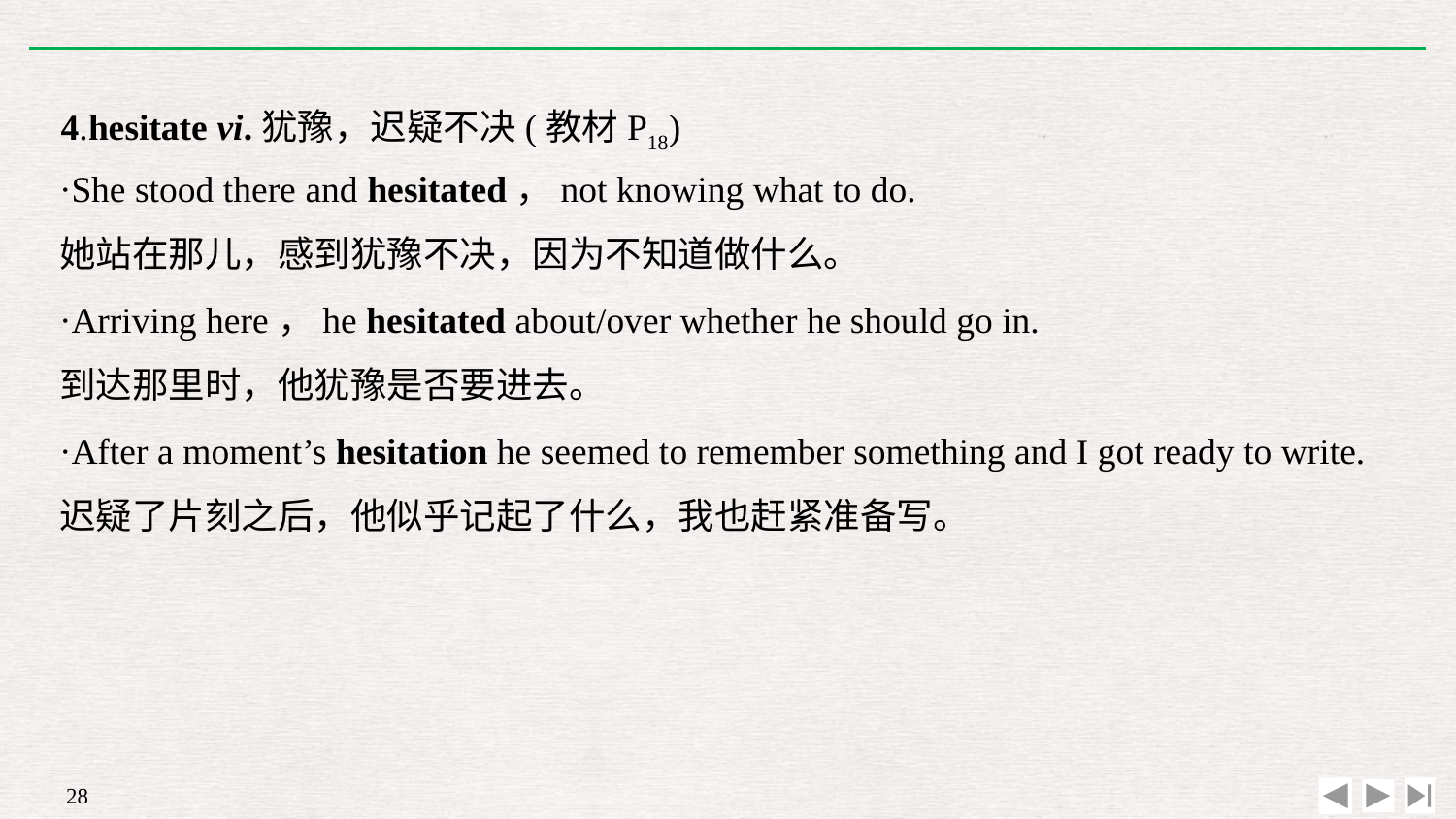

4.hesitate vi.犹豫，迟疑不决(教材P18)
·She stood there and hesitated，not knowing what to do.
她站在那儿，感到犹豫不决，因为不知道做什么。
·Arriving here，he hesitated about/over whether he should go in.
到达那里时，他犹豫是否要进去。
·After a moment’s hesitation he seemed to remember something and I got ready to write.
迟疑了片刻之后，他似乎记起了什么，我也赶紧准备写。